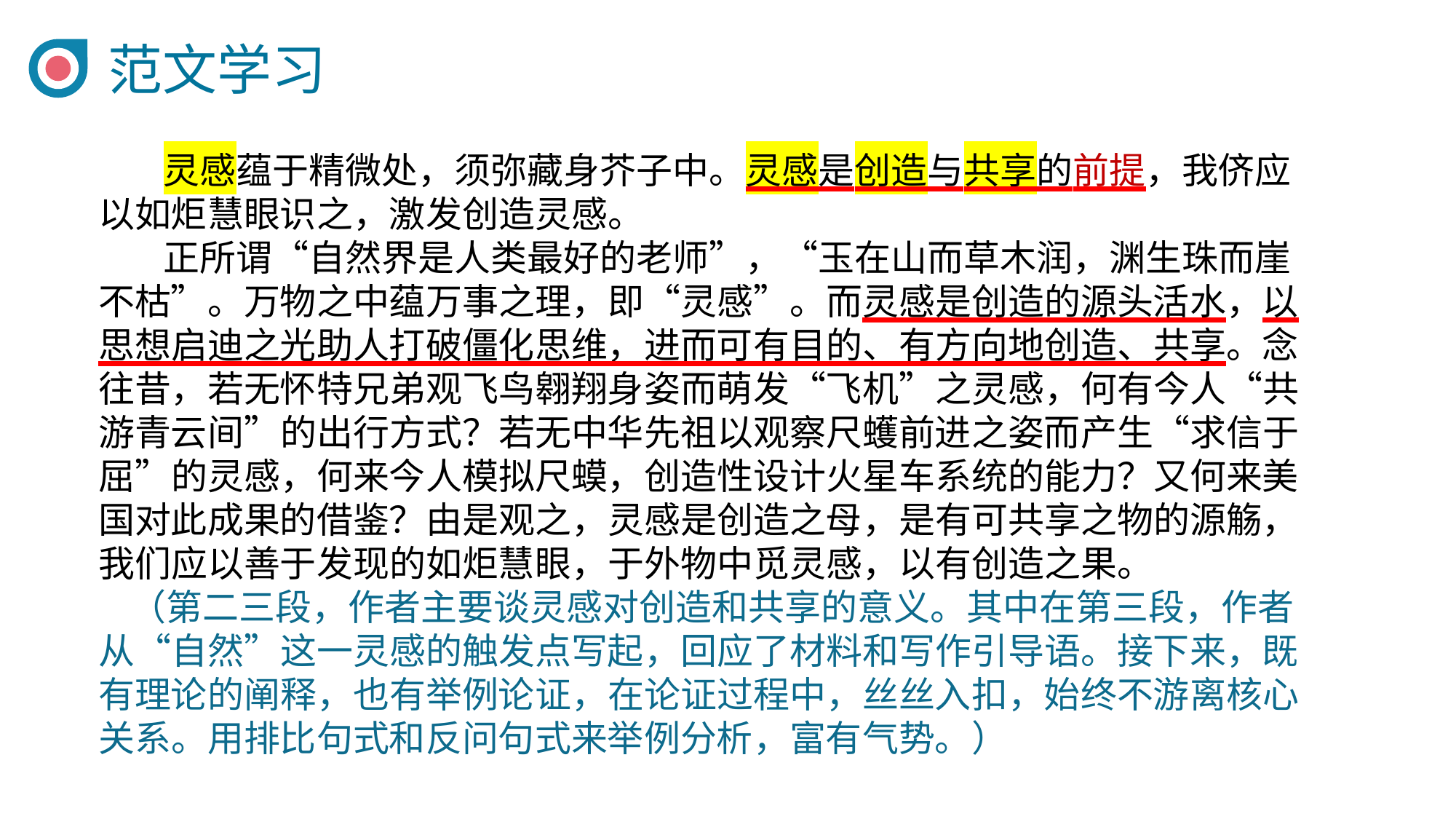

范文学习

   灵感蕴于精微处，须弥藏身芥子中。灵感是创造与共享的前提，我侪应以如炬慧眼识之，激发创造灵感。
   正所谓“自然界是人类最好的老师”，“玉在山而草木润，渊生珠而崖不枯”。万物之中蕴万事之理，即“灵感”。而灵感是创造的源头活水，以思想启迪之光助人打破僵化思维，进而可有目的、有方向地创造、共享。念往昔，若无怀特兄弟观飞鸟翱翔身姿而萌发“飞机”之灵感，何有今人“共游青云间”的出行方式？若无中华先祖以观察尺蠖前进之姿而产生“求信于屈”的灵感，何来今人模拟尺蟆，创造性设计火星车系统的能力？又何来美国对此成果的借鉴？由是观之，灵感是创造之母，是有可共享之物的源觞，我们应以善于发现的如炬慧眼，于外物中觅灵感，以有创造之果。
（第二三段，作者主要谈灵感对创造和共享的意义。其中在第三段，作者从“自然”这一灵感的触发点写起，回应了材料和写作引导语。接下来，既有理论的阐释，也有举例论证，在论证过程中，丝丝入扣，始终不游离核心关系。用排比句式和反问句式来举例分析，富有气势。）